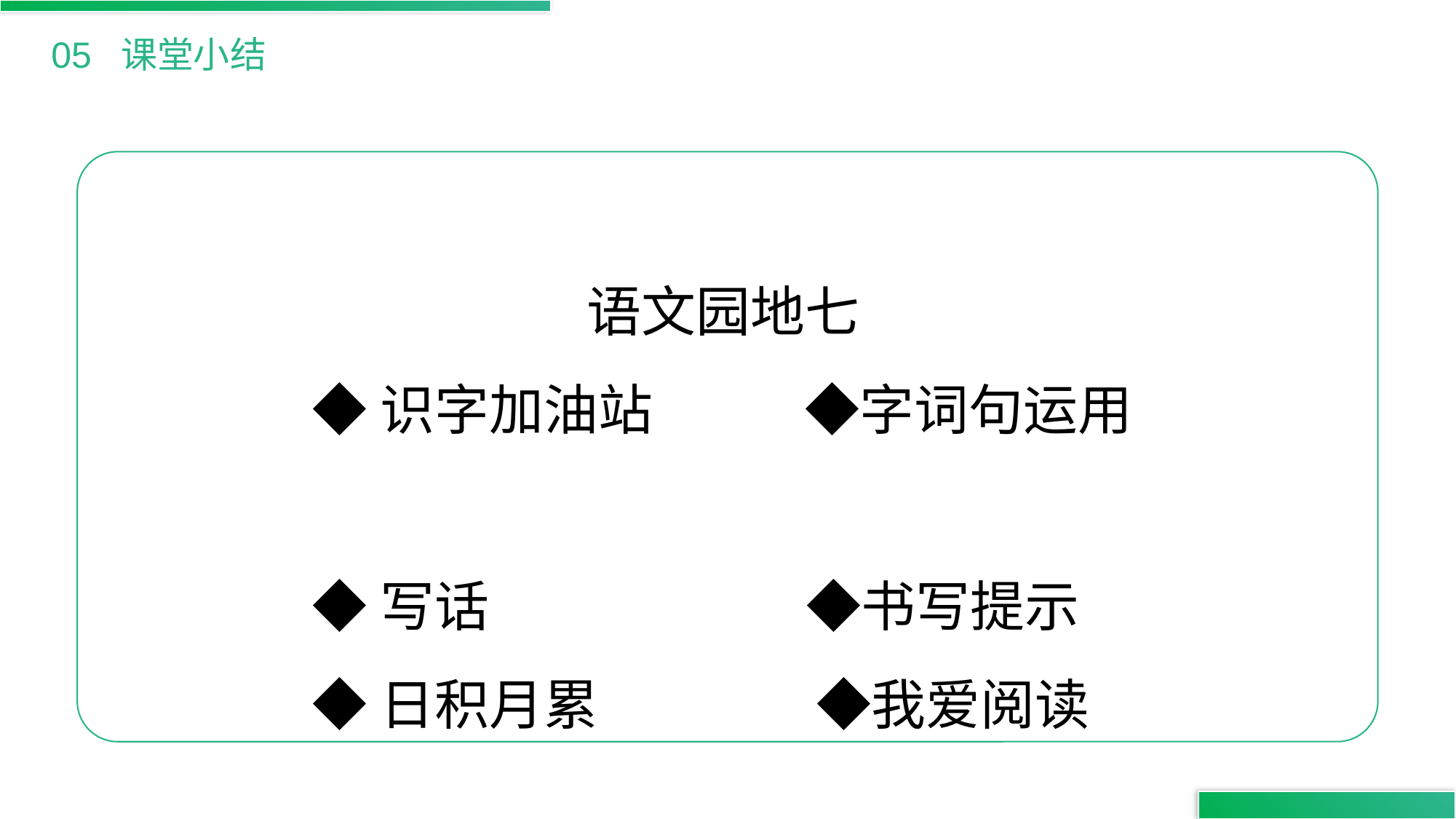

05  课堂小结
语文园地七
◆识字加油站    　    ◆字词句运用
◆写话                          ◆书写提示
◆日积月累　　　　◆我爱阅读